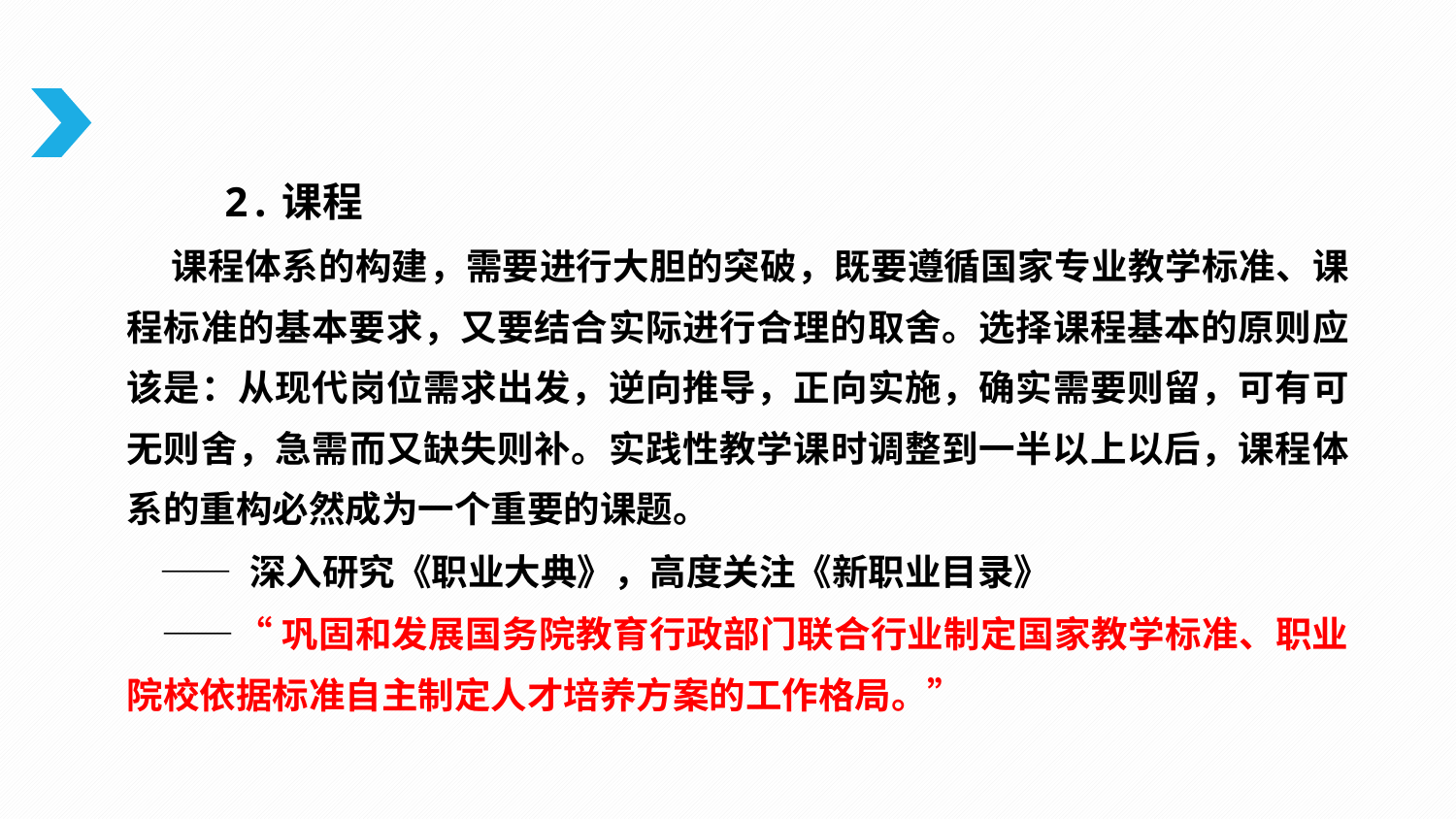

2.课程
    课程体系的构建，需要进行大胆的突破，既要遵循国家专业教学标准、课程标准的基本要求，又要结合实际进行合理的取舍。选择课程基本的原则应该是：从现代岗位需求出发，逆向推导，正向实施，确实需要则留，可有可无则舍，急需而又缺失则补。实践性教学课时调整到一半以上以后，课程体系的重构必然成为一个重要的课题。
    —— 深入研究《职业大典》，高度关注《新职业目录》
    ——“巩固和发展国务院教育行政部门联合行业制定国家教学标准、职业院校依据标准自主制定人才培养方案的工作格局。”